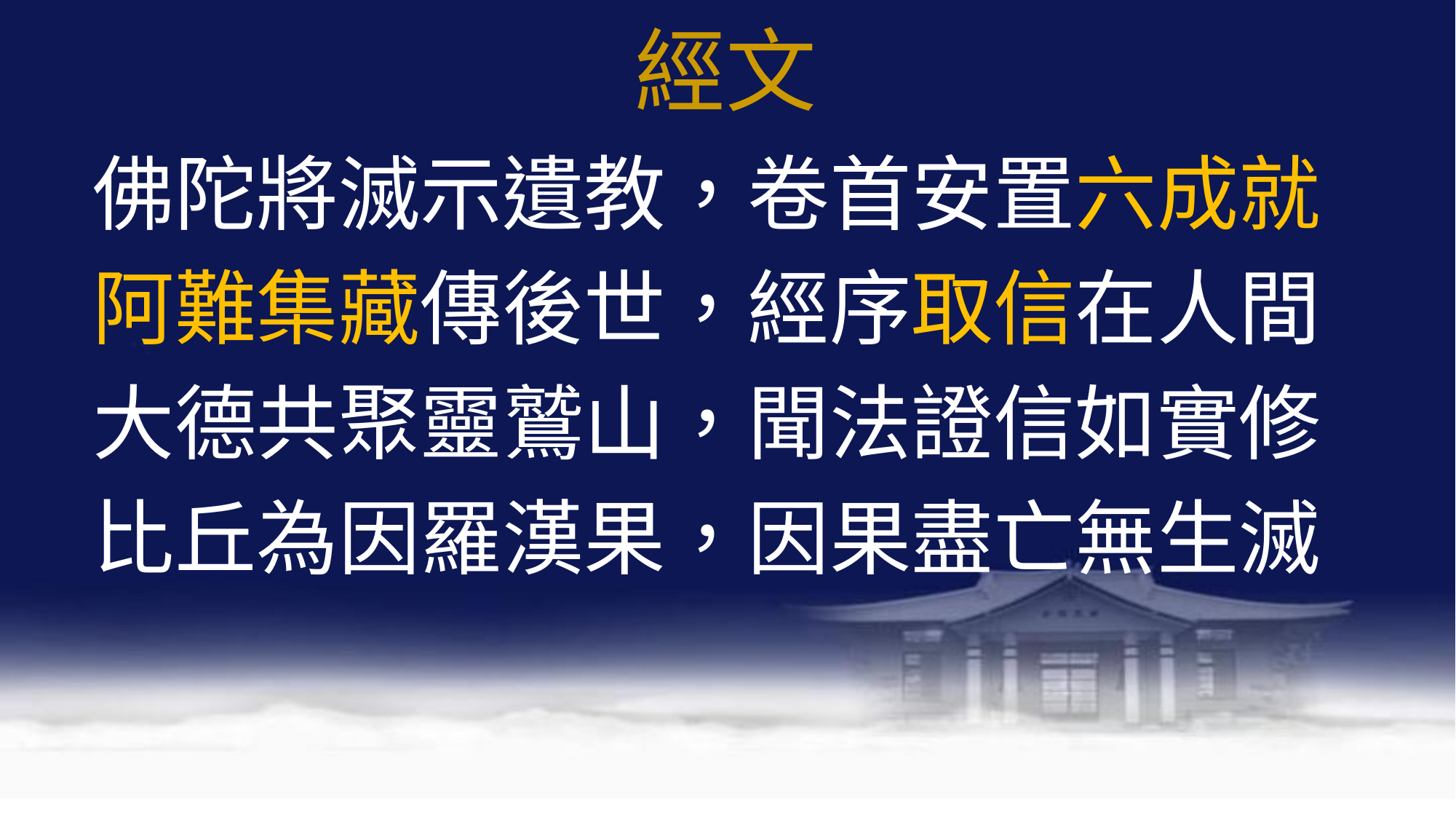

# 經文
佛陀將滅示遺教，卷首安置六成就
阿難集藏傳後世，經序取信在人間
大德共聚靈鷲山，聞法證信如實修
比丘為因羅漢果，因果盡亡無生滅